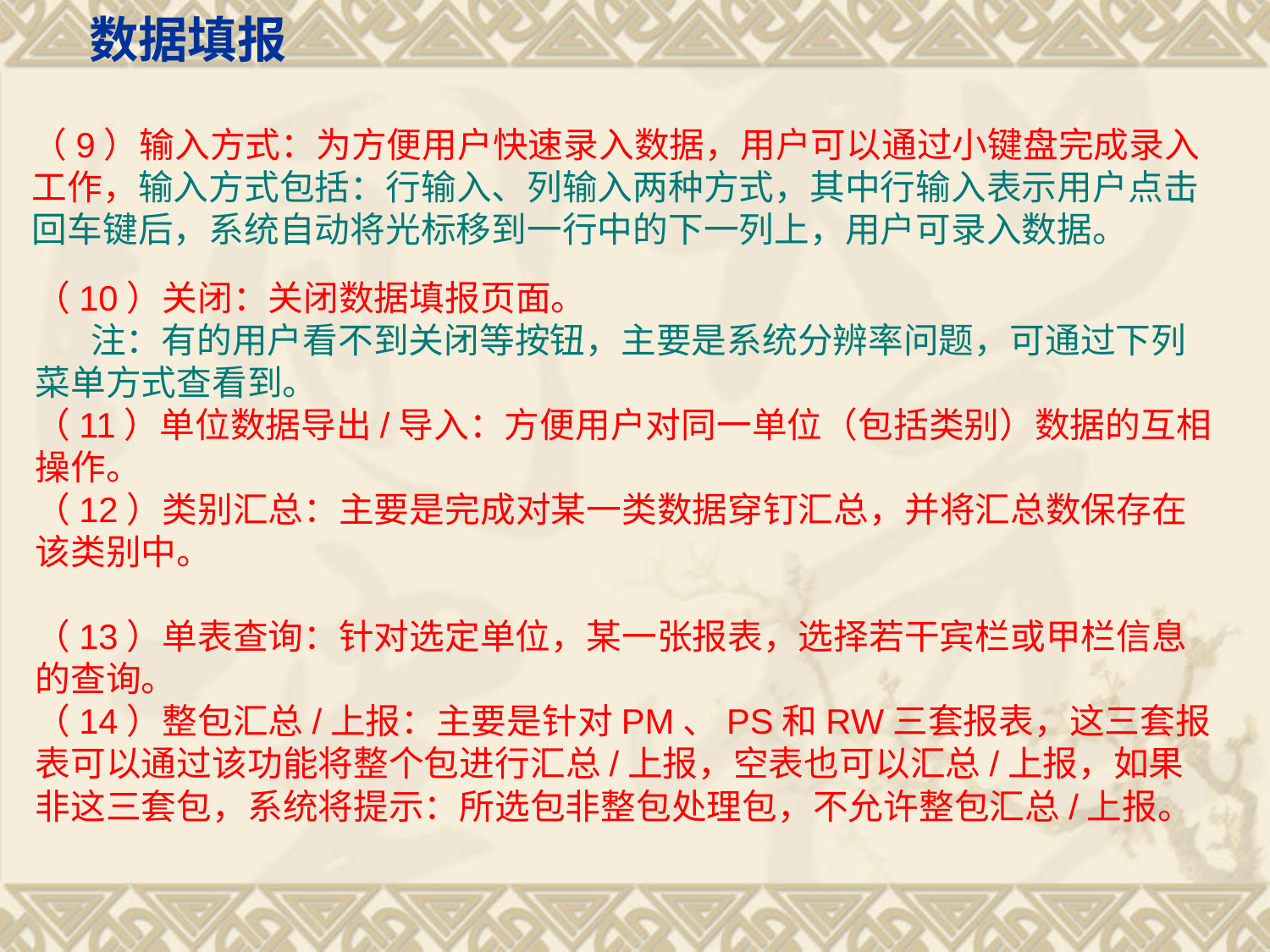

数据填报
（9）输入方式：为方便用户快速录入数据，用户可以通过小键盘完成录入工作，输入方式包括：行输入、列输入两种方式，其中行输入表示用户点击回车键后，系统自动将光标移到一行中的下一列上，用户可录入数据。
（10）关闭：关闭数据填报页面。
      注：有的用户看不到关闭等按钮，主要是系统分辨率问题，可通过下列菜单方式查看到。
（11）单位数据导出/导入：方便用户对同一单位（包括类别）数据的互相操作。
（12）类别汇总：主要是完成对某一类数据穿钉汇总，并将汇总数保存在该类别中。

（13）单表查询：针对选定单位，某一张报表，选择若干宾栏或甲栏信息的查询。
（14）整包汇总/上报：主要是针对PM、PS和RW三套报表，这三套报表可以通过该功能将整个包进行汇总/上报，空表也可以汇总/上报，如果非这三套包，系统将提示：所选包非整包处理包，不允许整包汇总/上报。